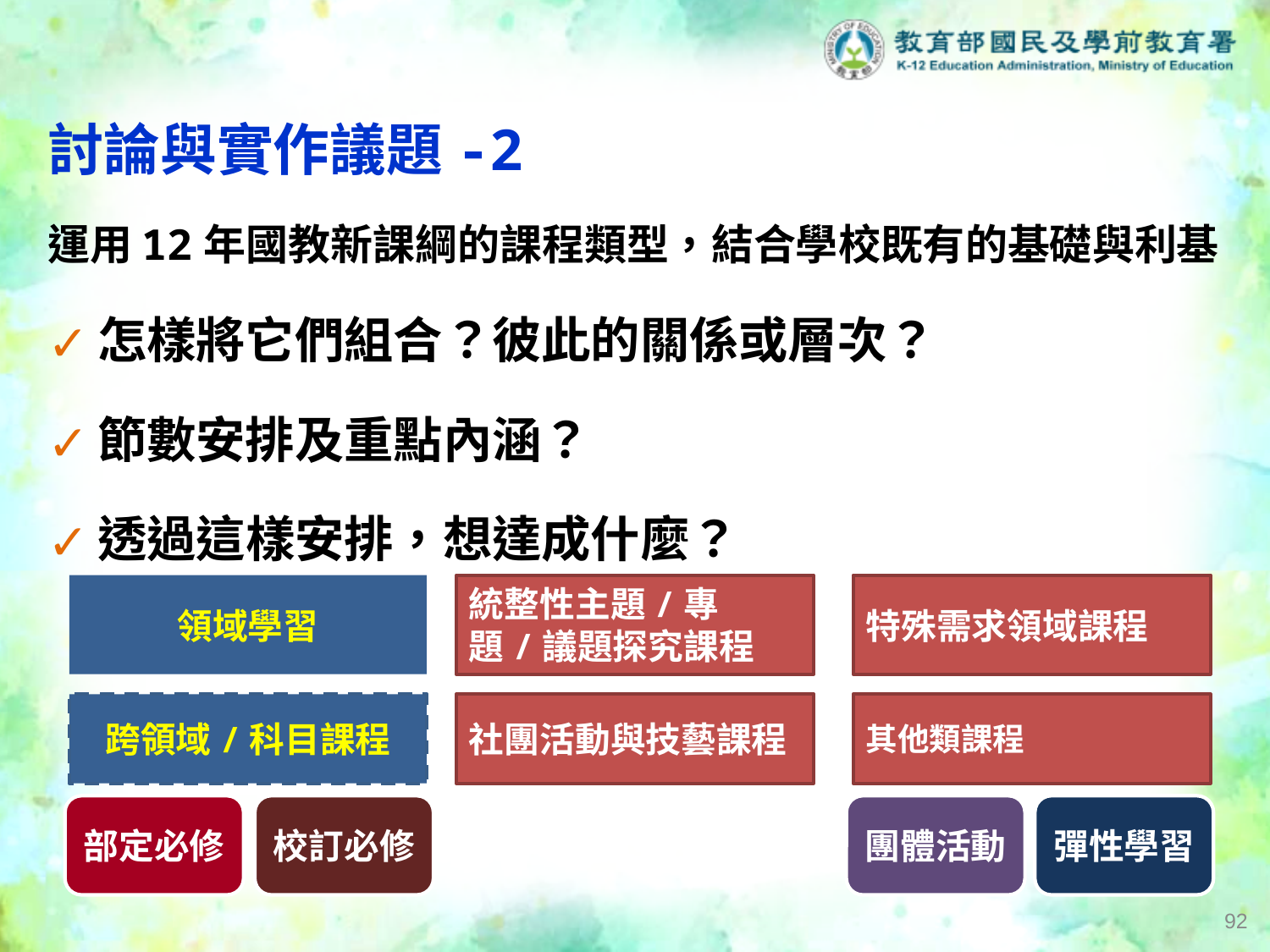

討論與實作議題-2
運用12年國教新課綱的課程類型，結合學校既有的基礎與利基
怎樣將它們組合？彼此的關係或層次？
節數安排及重點內涵？
透過這樣安排，想達成什麼？
領域學習
統整性主題/專題/議題探究課程
特殊需求領域課程
跨領域/科目課程
社團活動與技藝課程
其他類課程
部定必修
校訂必修
團體活動
彈性學習
92
92